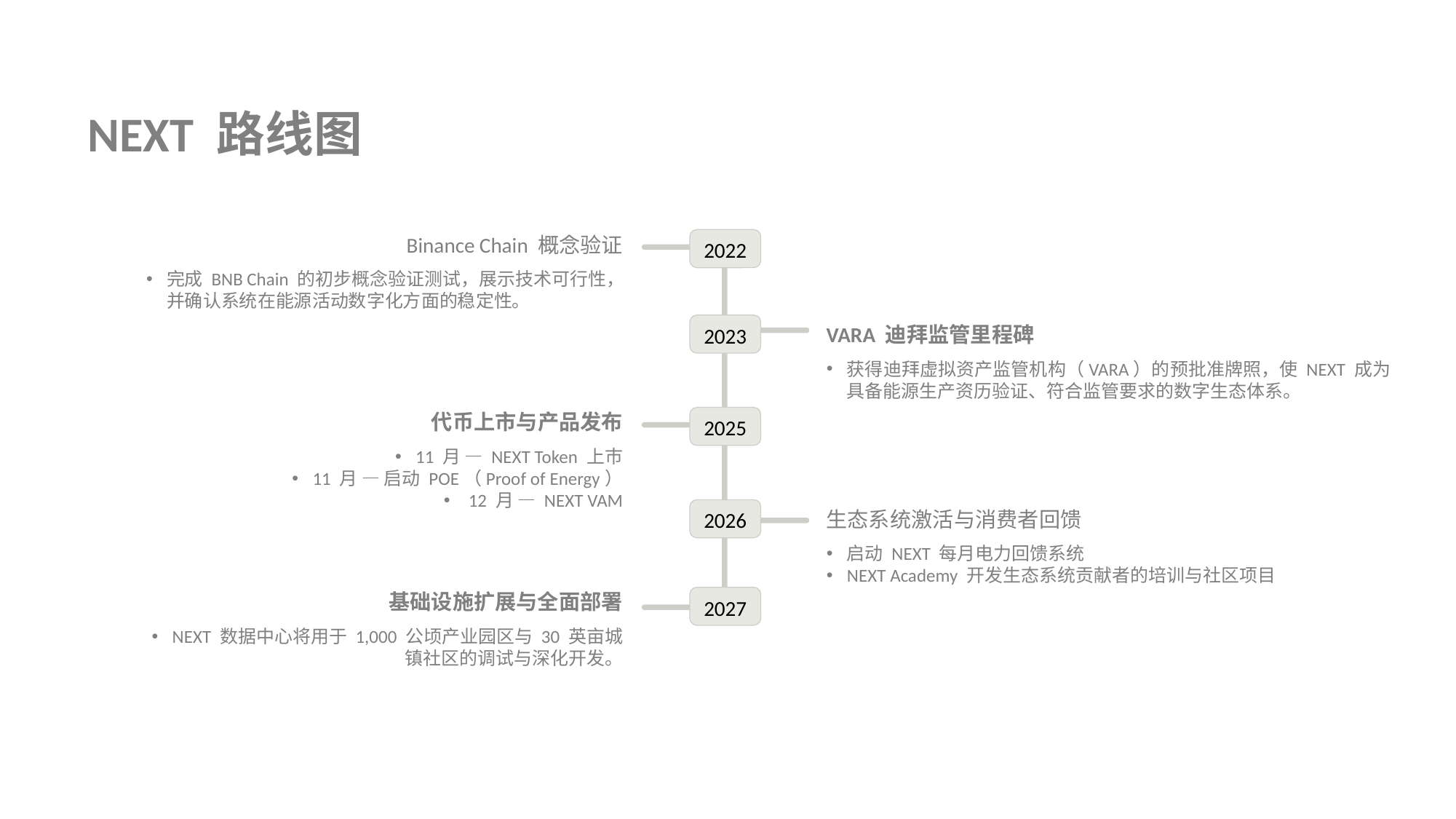

NEXT 路线图

2022
Binance Chain 概念验证

完成 BNB Chain 的初步概念验证测试，展示技术可行性，并确认系统在能源活动数字化方面的稳定性。
2023
VARA 迪拜监管里程碑

获得迪拜虚拟资产监管机构（VARA）的预批准牌照，使 NEXT 成为具备能源生产资历验证、符合监管要求的数字生态体系。
2025
代币上市与产品发布

11 月 — NEXT Token 上市
11 月 — 启动 POE（Proof of Energy）
 12 月 — NEXT VAM
2026
生态系统激活与消费者回馈

启动 NEXT 每月电力回馈系统
NEXT Academy 开发生态系统贡献者的培训与社区项目
2027
基础设施扩展与全面部署

NEXT 数据中心将用于 1,000 公顷产业园区与 30 英亩城镇社区的调试与深化开发。